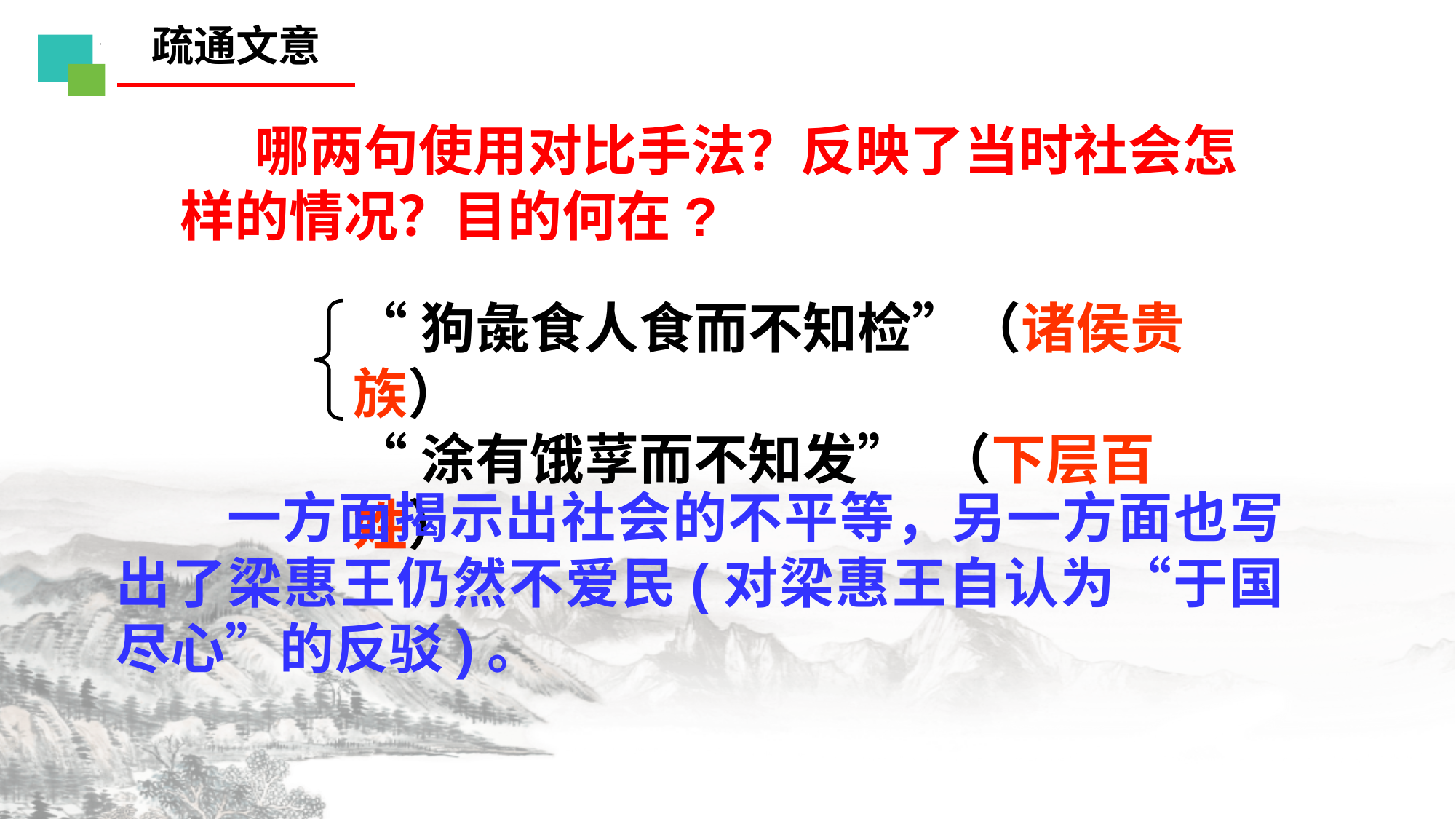

疏通文意

     哪两句使用对比手法？反映了当时社会怎样的情况？目的何在?
“狗彘食人食而不知检”（诸侯贵族）
“涂有饿莩而不知发”  （下层百姓）

　　一方面揭示出社会的不平等，另一方面也写出了梁惠王仍然不爱民(对梁惠王自认为“于国尽心”的反驳)。